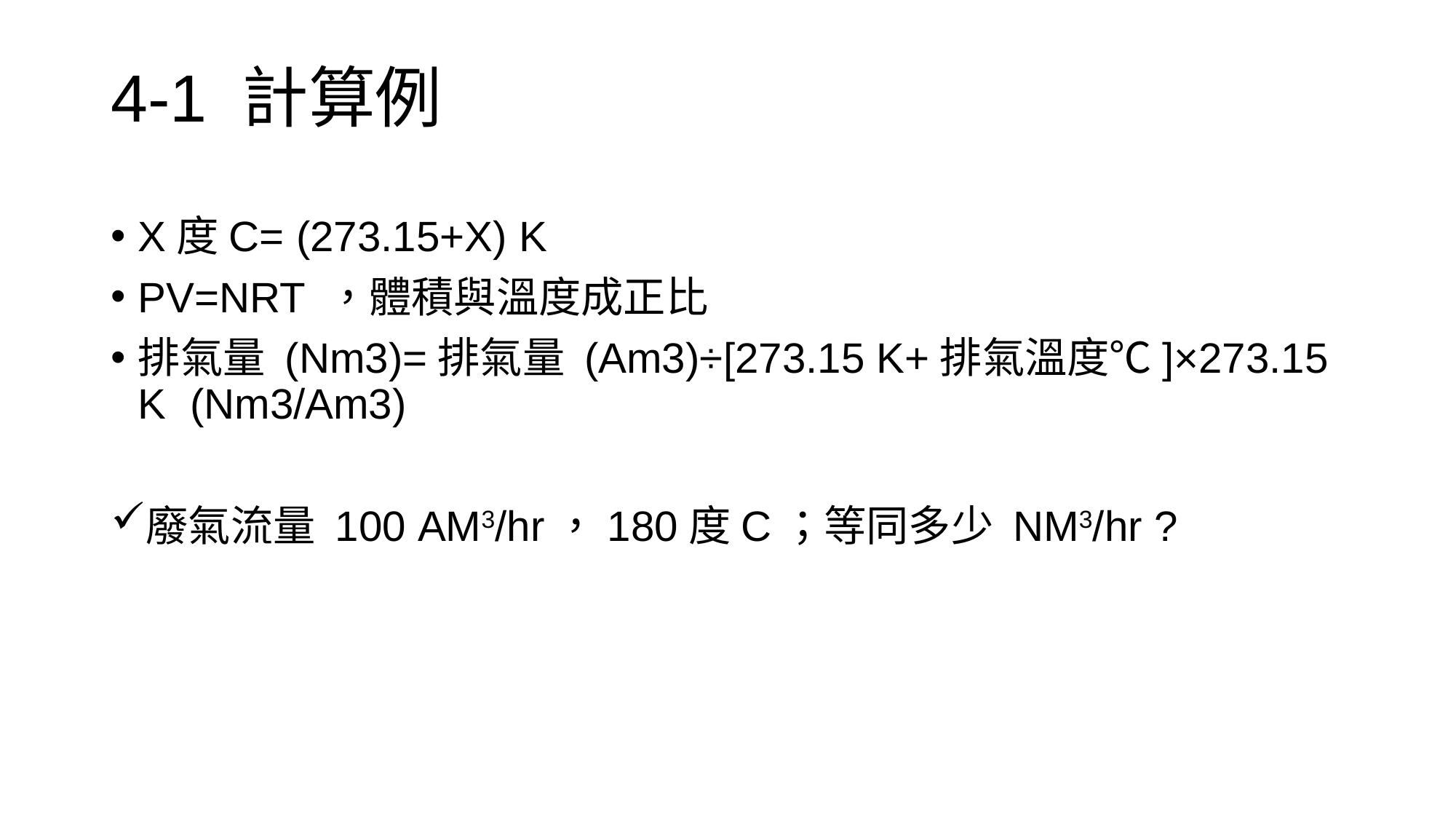

# 4-1 計算例
X度C= (273.15+X) K
PV=NRT ，體積與溫度成正比
排氣量 (Nm3)=排氣量 (Am3)÷[273.15 K+排氣溫度℃]×273.15 K  (Nm3/Am3)

廢氣流量 100 AM3/hr，180度C；等同多少 NM3/hr ?